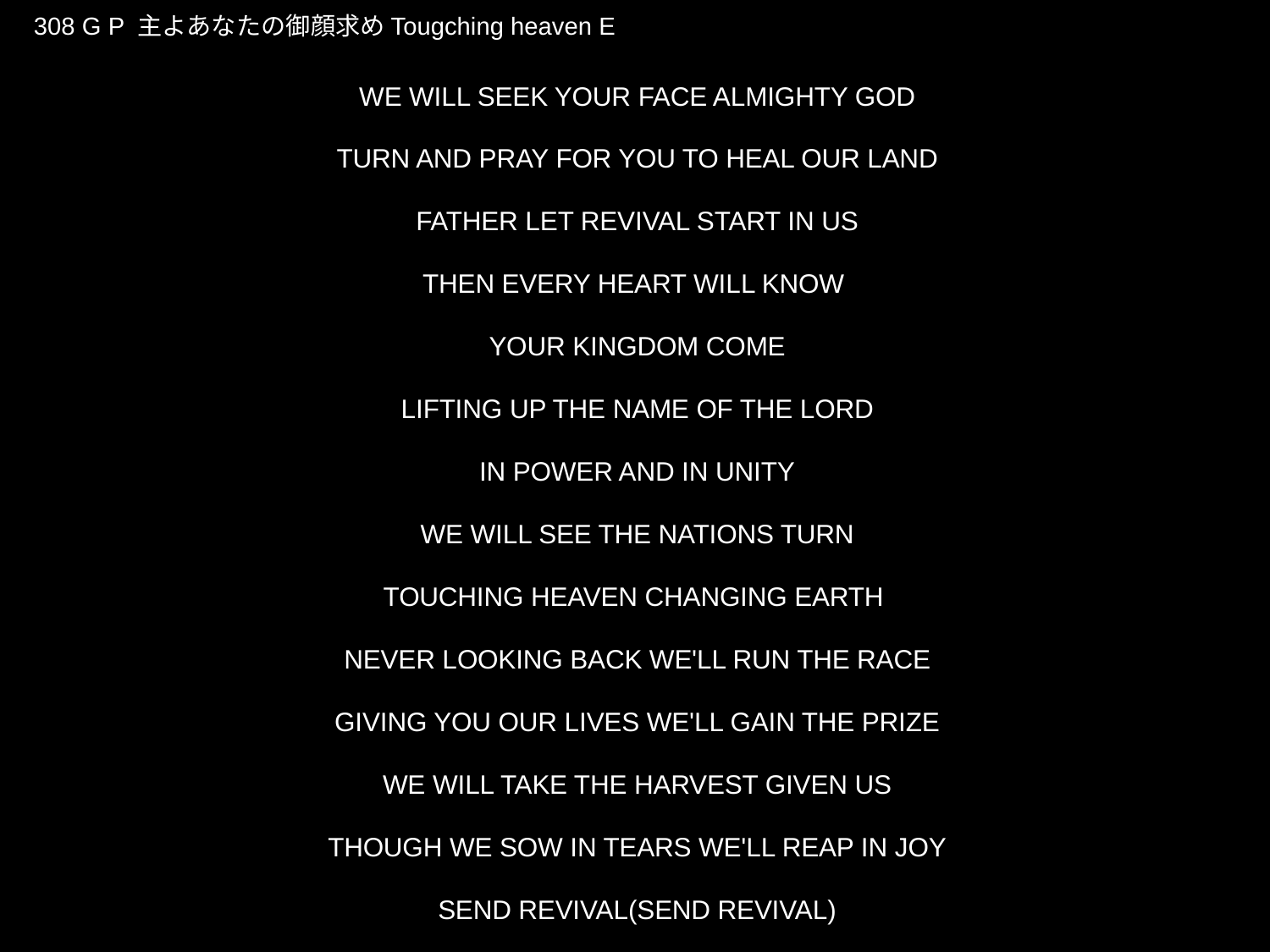

しゅよあなたのみかおもとめ
★P
308 G P 主よあなたの御顔求めTougching heaven E
WE WILL SEEK YOUR FACE ALMIGHTY GOD
TURN AND PRAY FOR YOU TO HEAL OUR LAND
FATHER LET REVIVAL START IN US
THEN EVERY HEART WILL KNOW
YOUR KINGDOM COME
LIFTING UP THE NAME OF THE LORD
IN POWER AND IN UNITY
WE WILL SEE THE NATIONS TURN
TOUCHING HEAVEN CHANGING EARTH
NEVER LOOKING BACK WE'LL RUN THE RACE
GIVING YOU OUR LIVES WE'LL GAIN THE PRIZE
WE WILL TAKE THE HARVEST GIVEN US
THOUGH WE SOW IN TEARS WE'LL REAP IN JOY
SEND REVIVAL(SEND REVIVAL)
SEND REVIVAL(SEND REVIVAL)
SEND REVIVAL TO US
★５